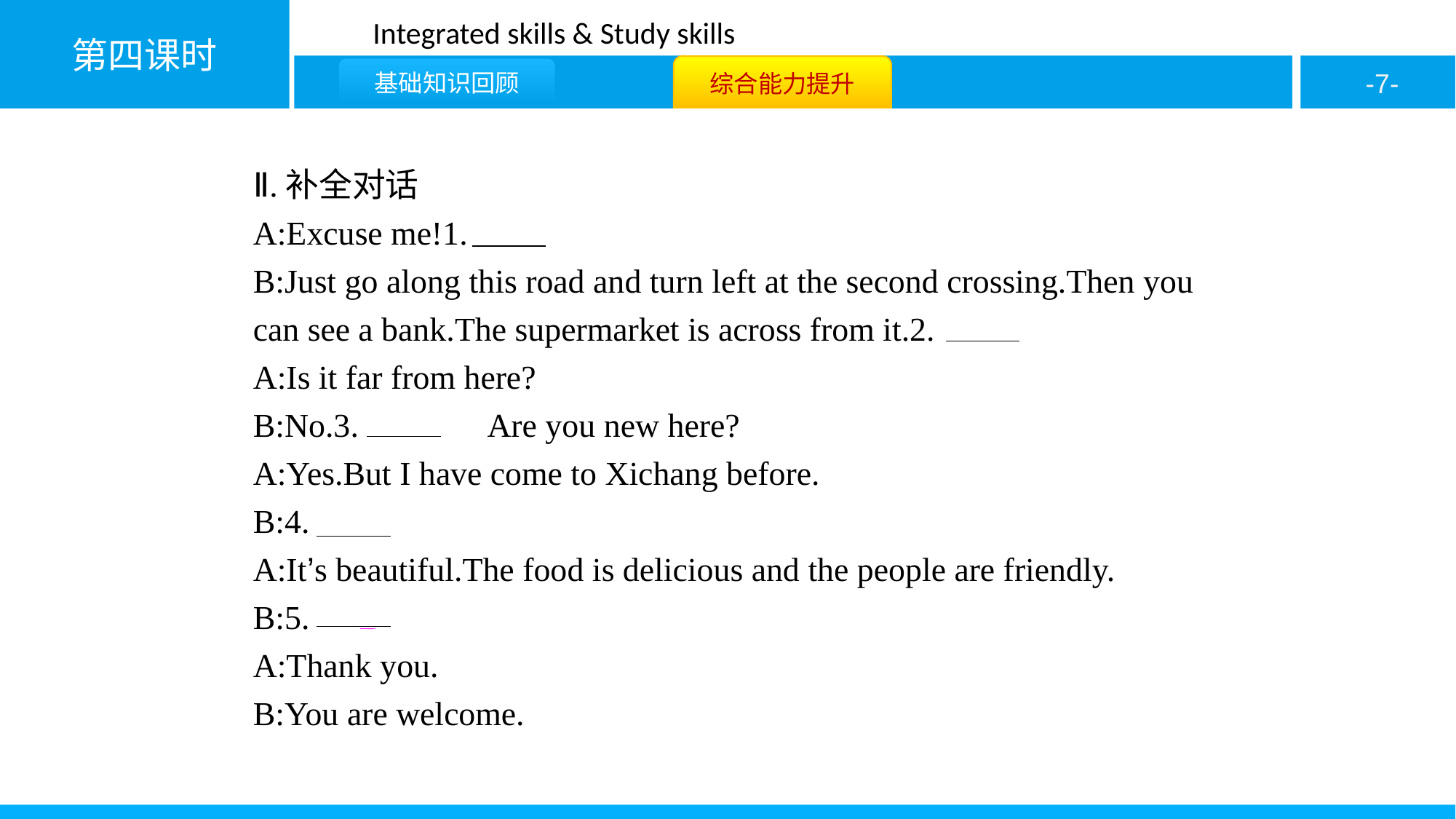

Ⅱ.补全对话
A:Excuse me!1.　F
B:Just go along this road and turn left at the second crossing.Then you can see a bank.The supermarket is across from it.2.　D
A:Is it far from here?
B:No.3.　C　 Are you new here?
A:Yes.But I have come to Xichang before.
B:4.　A
A:It’s beautiful.The food is delicious and the people are friendly.
B:5.　B
A:Thank you.
B:You are welcome.